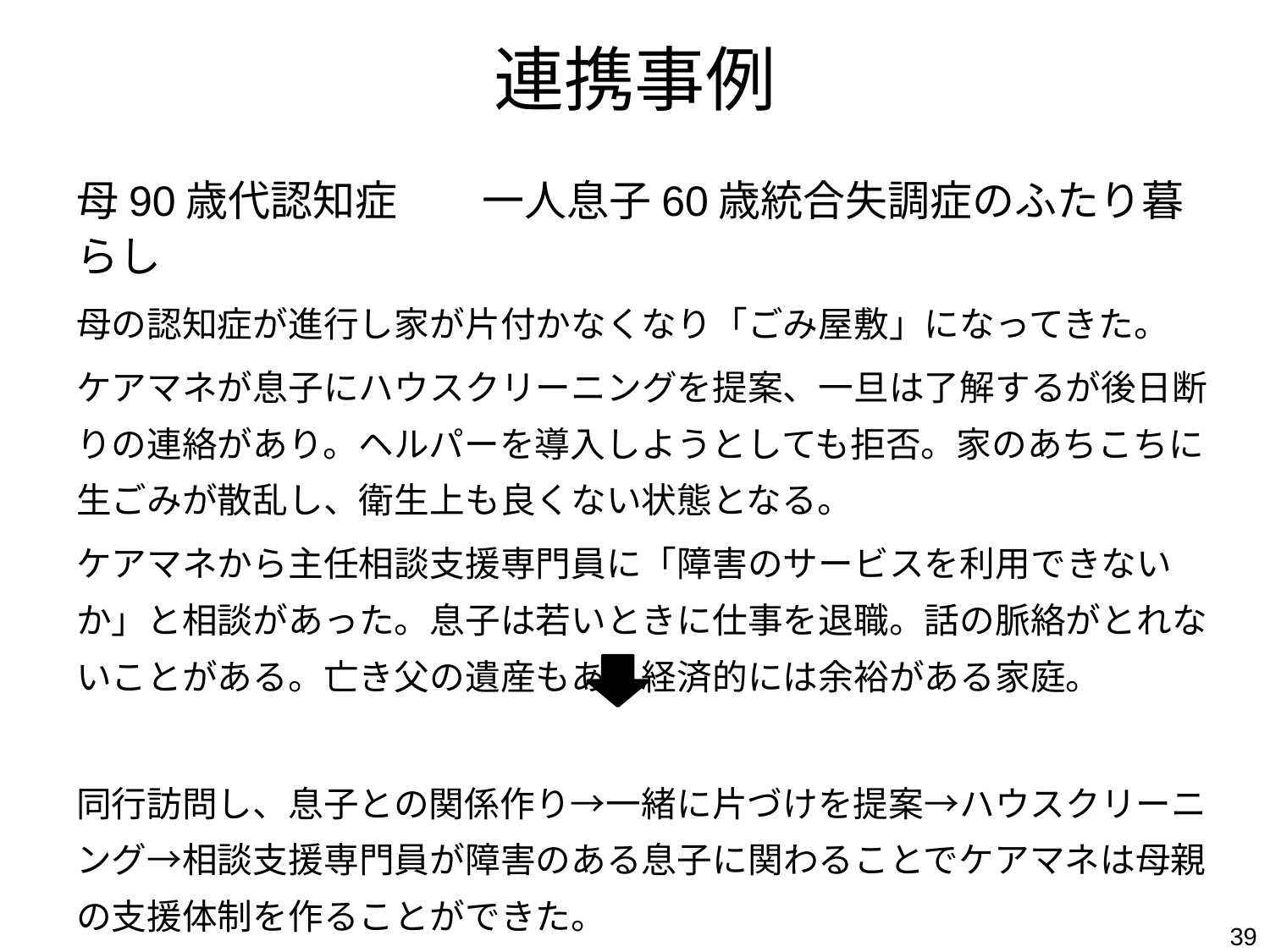

# 連携事例
母90歳代認知症　　一人息子60歳統合失調症のふたり暮らし
母の認知症が進行し家が片付かなくなり「ごみ屋敷」になってきた。
ケアマネが息子にハウスクリーニングを提案、一旦は了解するが後日断りの連絡があり。ヘルパーを導入しようとしても拒否。家のあちこちに生ごみが散乱し、衛生上も良くない状態となる。
ケアマネから主任相談支援専門員に「障害のサービスを利用できないか」と相談があった。息子は若いときに仕事を退職。話の脈絡がとれないことがある。亡き父の遺産もあり経済的には余裕がある家庭。

同行訪問し、息子との関係作り→一緒に片づけを提案→ハウスクリーニング→相談支援専門員が障害のある息子に関わることでケアマネは母親の支援体制を作ることができた。

39